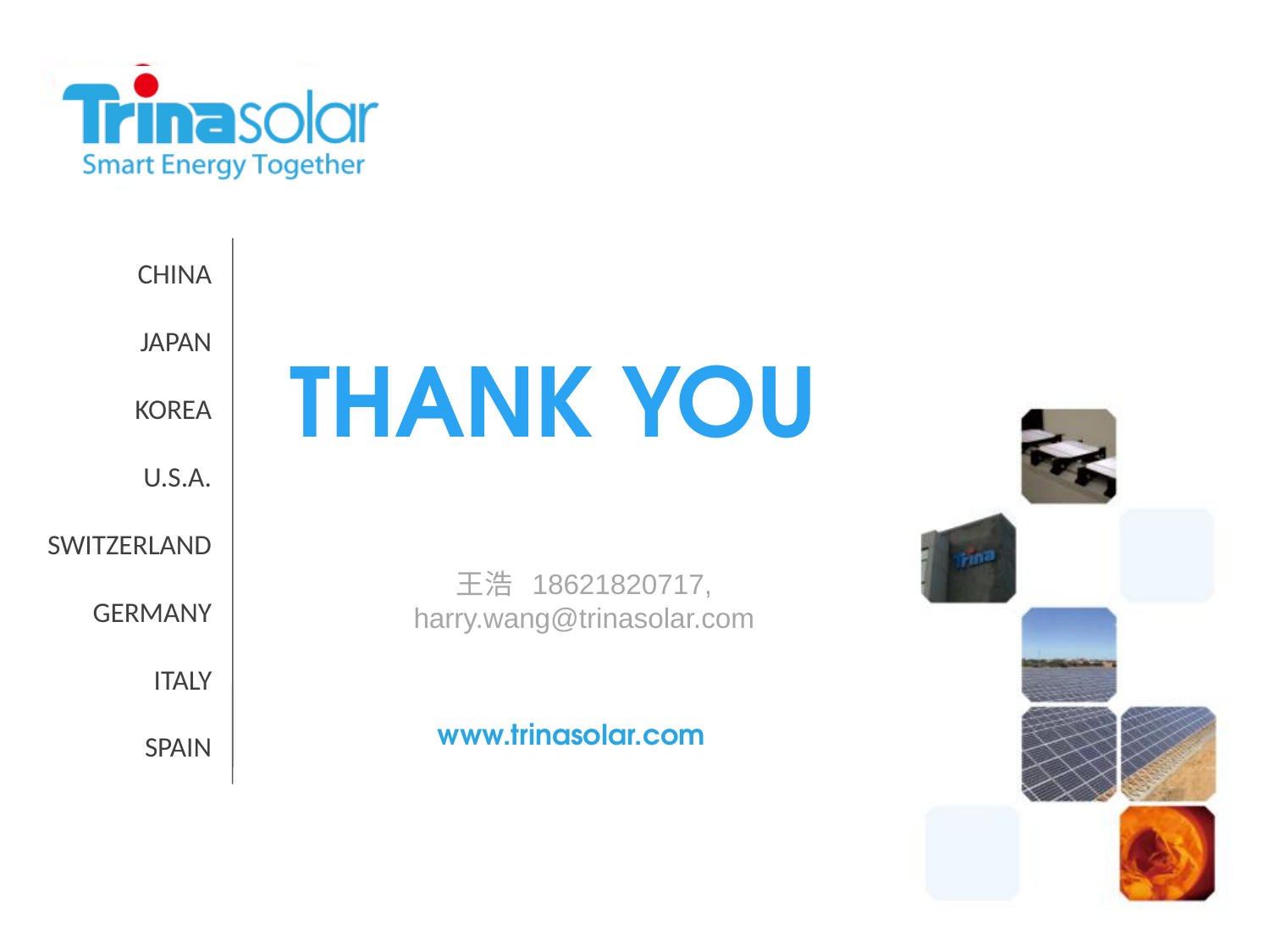

CHINA
JAPAN
KOREA

U.S.A.

SWITZERLAND
GERMANY

ITALY
SPAIN
THANK YOU
王浩  18621820717,
harry.wang@trinasolar.com
www.trinasolar.com